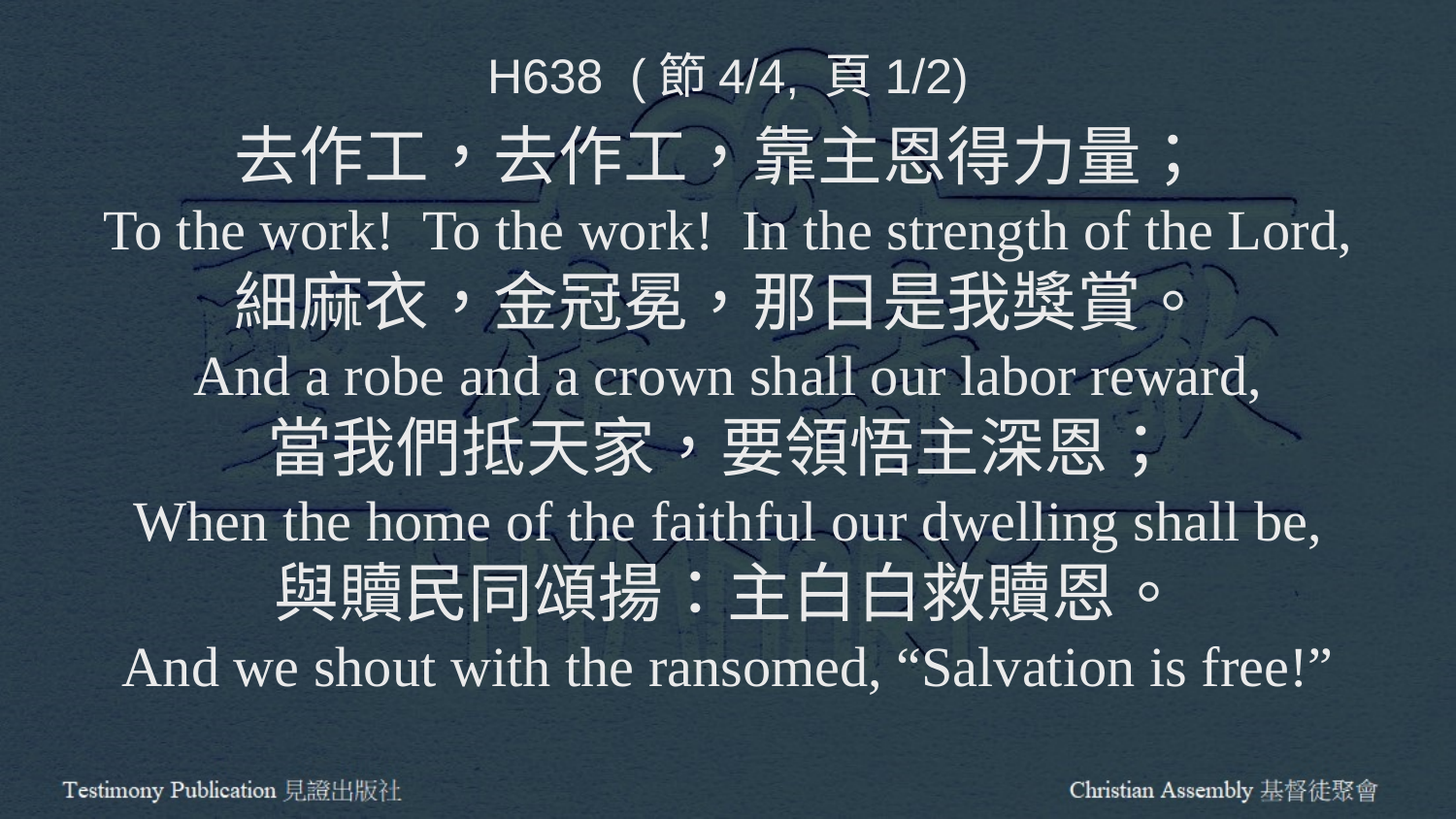

H638  (節4/4, 頁1/2)
去作工，去作工，靠主恩得力量；
To the work!  To the work!  In the strength of the Lord,
細麻衣，金冠冕，那日是我獎賞。
And a robe and a crown shall our labor reward,
當我們抵天家，要領悟主深恩；
When the home of the faithful our dwelling shall be,
與贖民同頌揚：主白白救贖恩。
And we shout with the ransomed, “Salvation is free!”